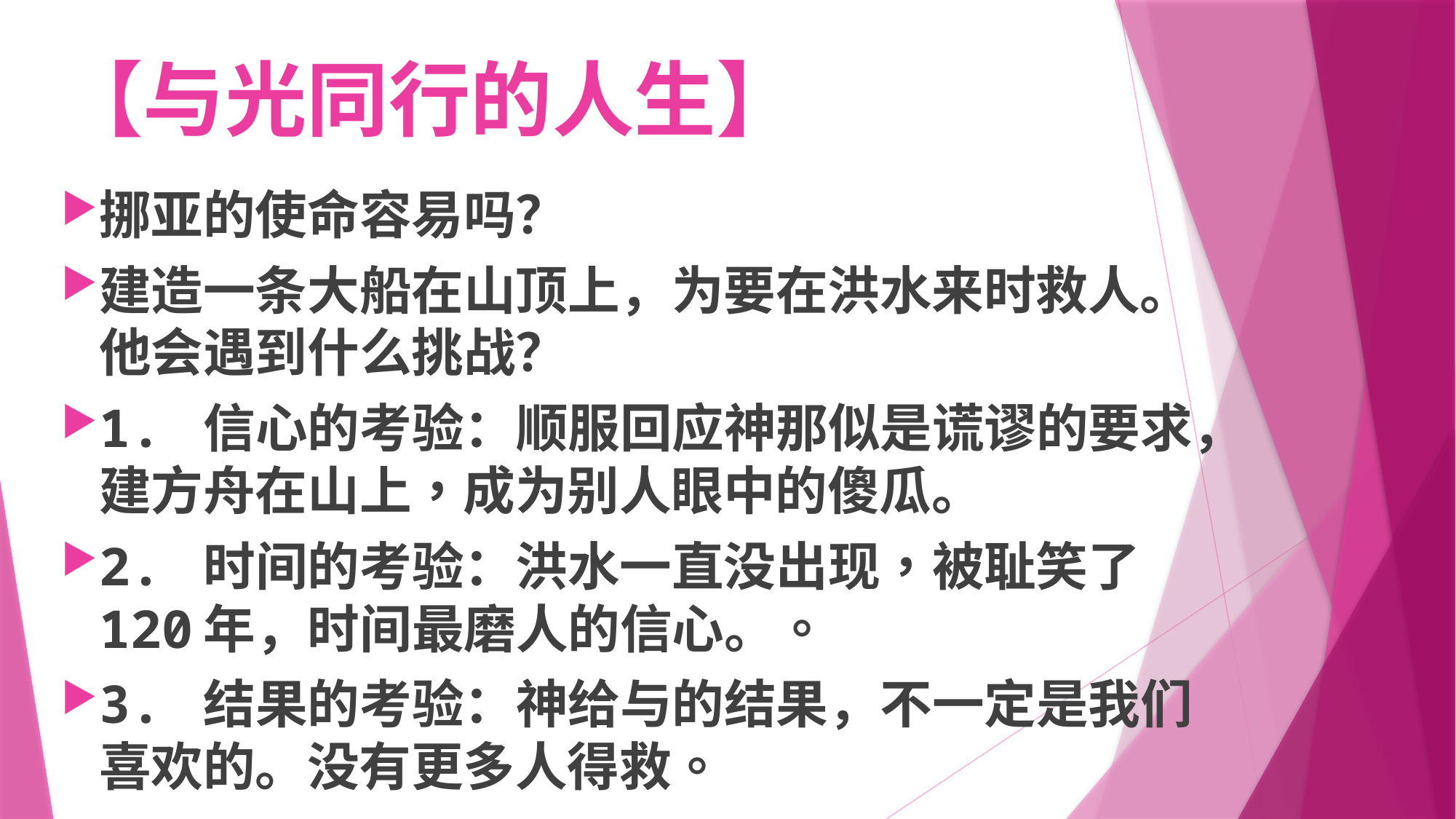

# 【与光同行的人生】
挪亚的使命容易吗？
建造一条大船在山顶上，为要在洪水来时救人。他会遇到什么挑战？
1. 信心的考验：顺服回应神那似是谎谬的要求，建方舟在山上，成为别人眼中的傻瓜。
2. 时间的考验：洪水一直没出现，被耻笑了120年，时间最磨人的信心。。
3. 结果的考验：神给与的结果，不一定是我们喜欢的。没有更多人得救。